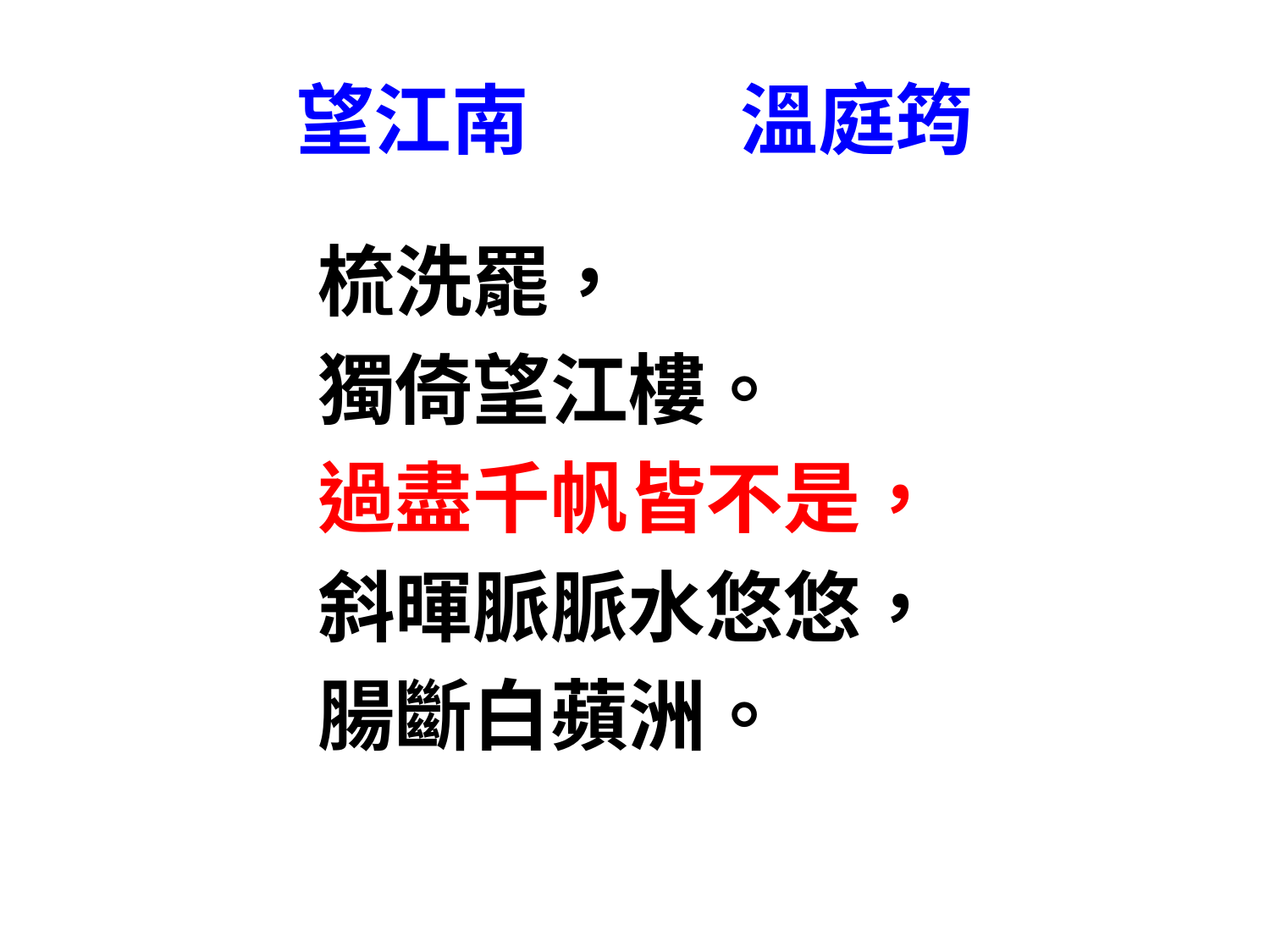

# 望江南            溫庭筠
梳洗罷，
獨倚望江樓。
過盡千帆皆不是，
斜暉脈脈水悠悠，
腸斷白蘋洲。